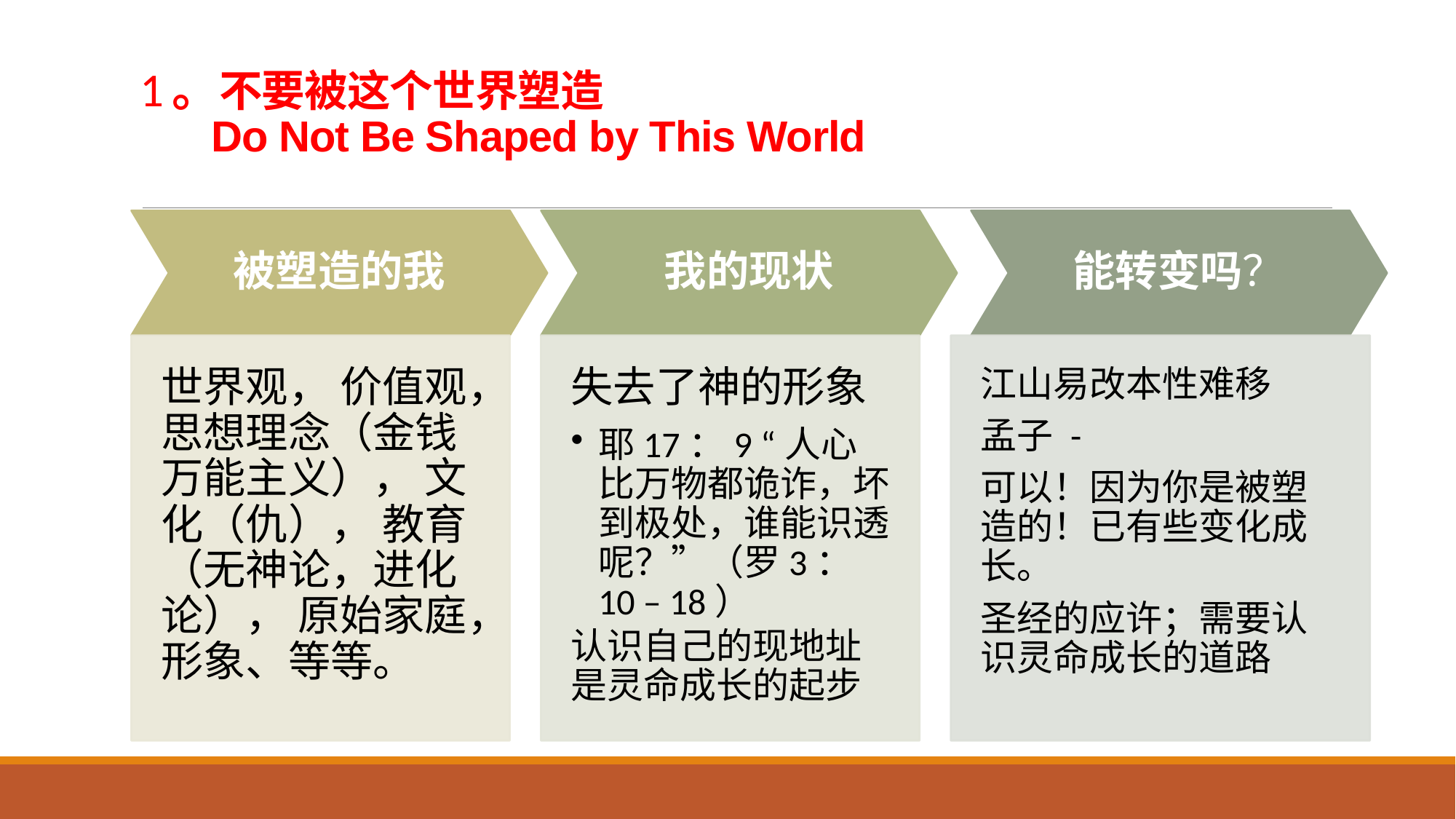

# 1。不要被这个世界塑造 Do Not Be Shaped by This World
被塑造的我
世界观， 价值观，思想理念（金钱万能主义）， 文化（仇）， 教育（无神论，进化论）， 原始家庭，形象、等等。
我的现状
失去了神的形象
耶17：9 “人心比万物都诡诈，坏到极处，谁能识透呢？”（罗3：10 – 18）
认识自己的现地址是灵命成长的起步
能转变吗？
江山易改本性难移
孟子 -
可以！因为你是被塑造的！已有些变化成长。
圣经的应许；需要认识灵命成长的道路